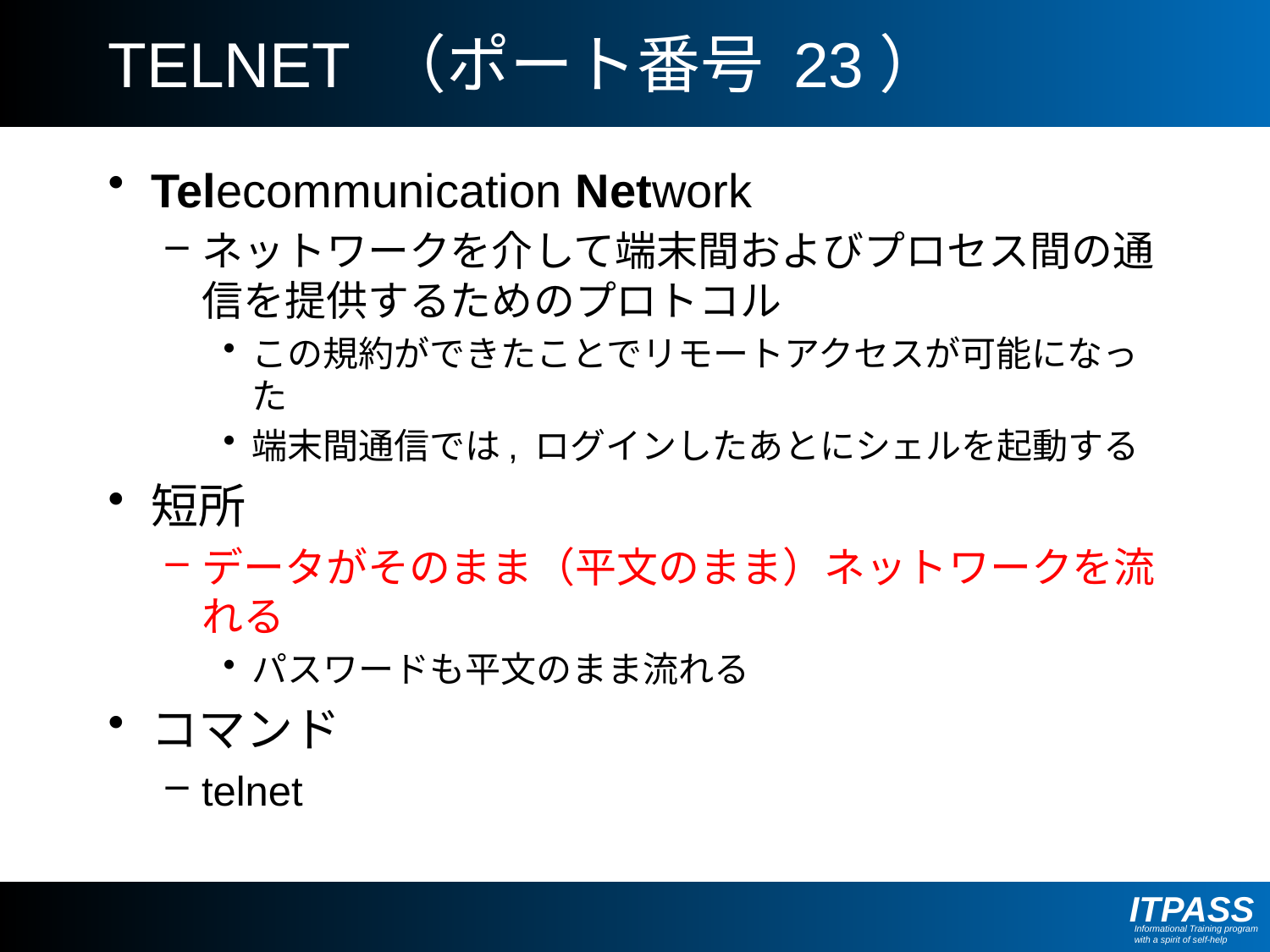

# TELNET （ポート番号 23）
Telecommunication Network
ネットワークを介して端末間およびプロセス間の通信を提供するためのプロトコル
この規約ができたことでリモートアクセスが可能になった
端末間通信では, ログインしたあとにシェルを起動する
短所
データがそのまま（平文のまま）ネットワークを流れる
パスワードも平文のまま流れる
コマンド
telnet